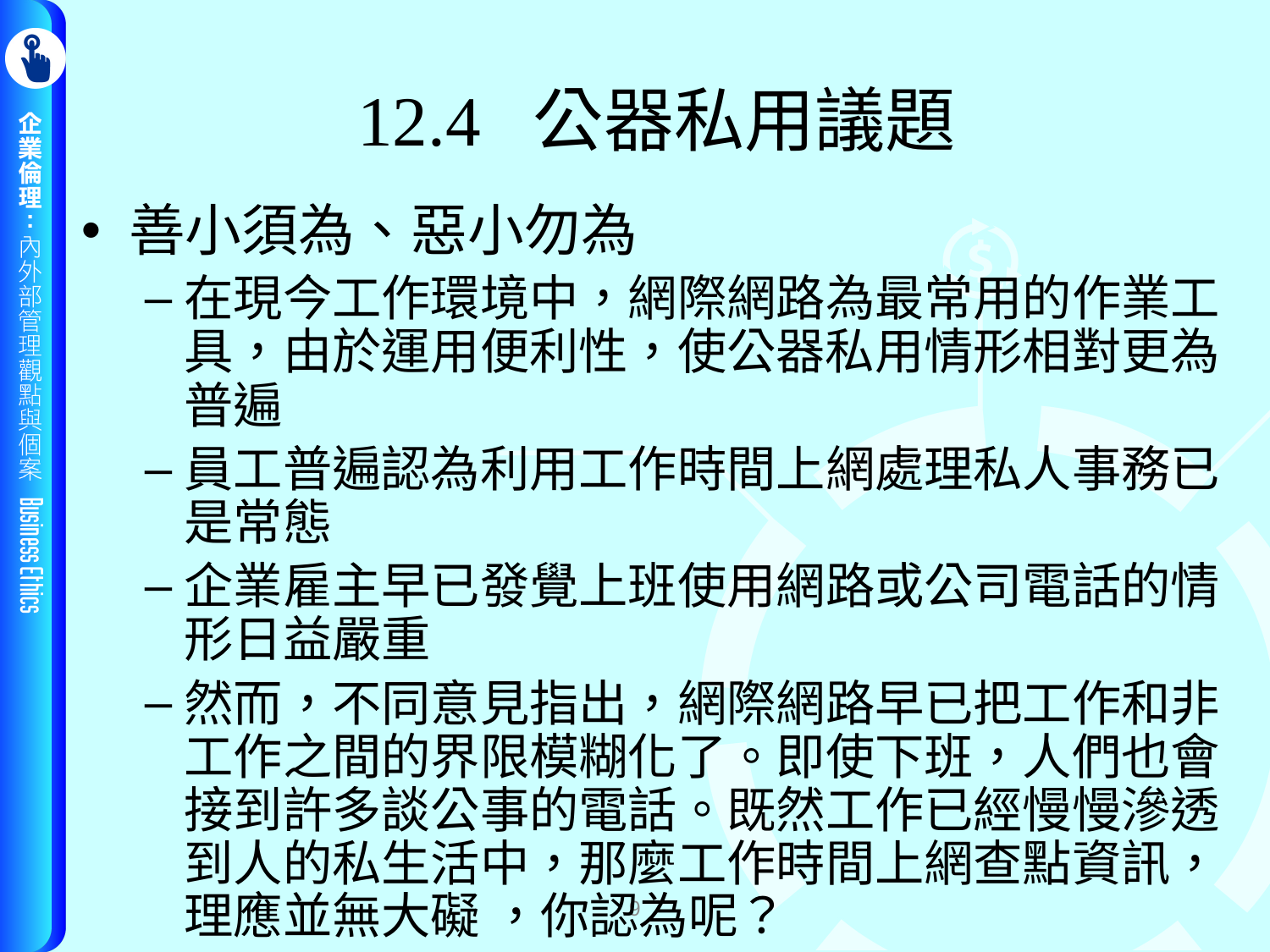

# 12.4  公器私用議題
善小須為、惡小勿為
在現今工作環境中，網際網路為最常用的作業工具，由於運用便利性，使公器私用情形相對更為普遍
員工普遍認為利用工作時間上網處理私人事務已是常態
企業雇主早已發覺上班使用網路或公司電話的情形日益嚴重
然而，不同意見指出，網際網路早已把工作和非工作之間的界限模糊化了。即使下班，人們也會接到許多談公事的電話。既然工作已經慢慢滲透到人的私生活中，那麼工作時間上網查點資訊，理應並無大礙 ，你認為呢？
9